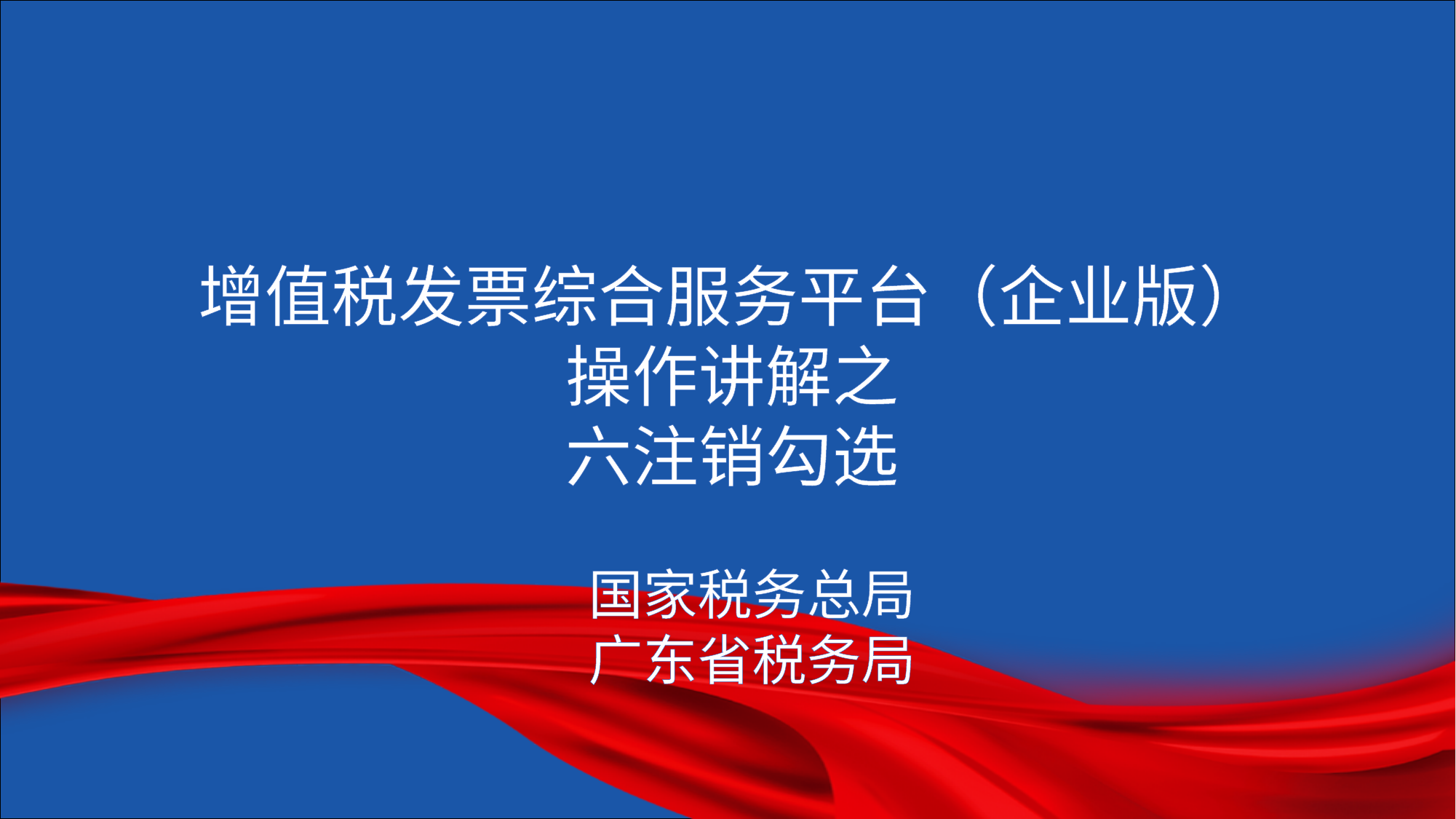

增值税发票综合服务平台（企业版）操作讲解之
六注销勾选
国家税务总局广东省税务局